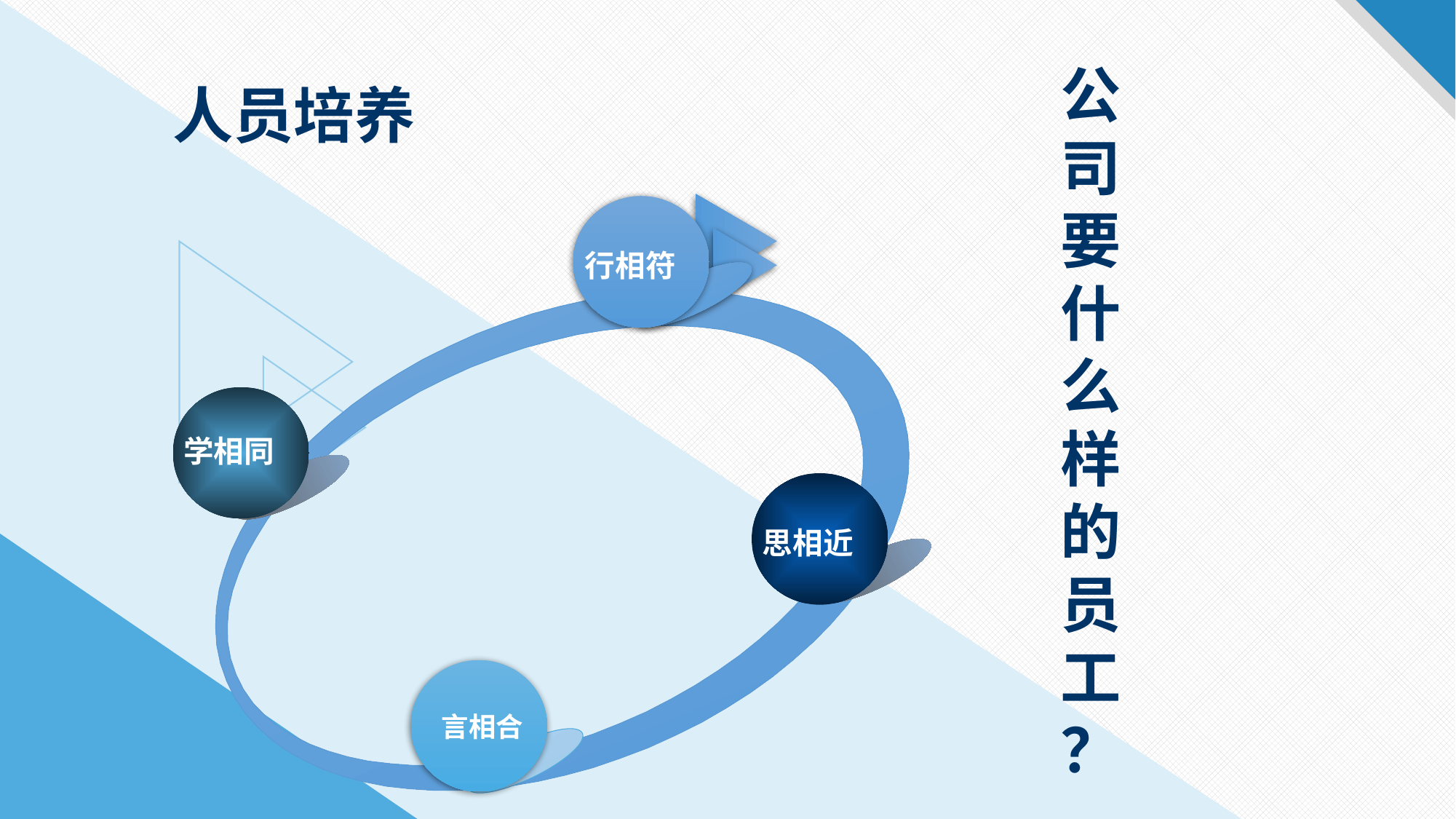

人员培养
公司要什么样的员工
？

行相符

学相同

思相近

言相合